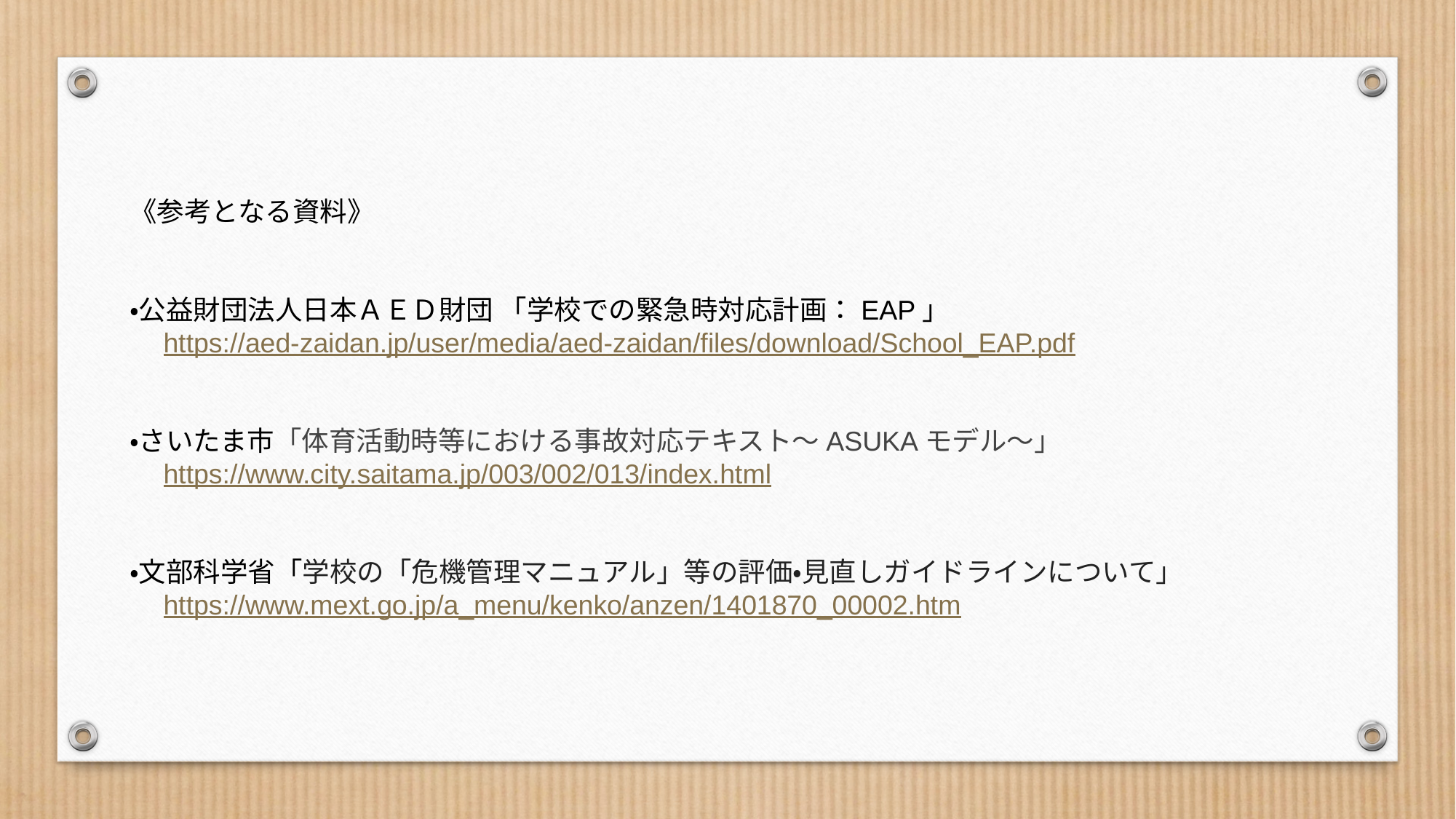

《参考となる資料》

・公益財団法人日本ＡＥＤ財団 「学校での緊急時対応計画：EAP」
　https://aed-zaidan.jp/user/media/aed-zaidan/files/download/School_EAP.pdf

・さいたま市「体育活動時等における事故対応テキスト～ASUKAモデル～」
　https://www.city.saitama.jp/003/002/013/index.html

・文部科学省「学校の「危機管理マニュアル」等の評価・見直しガイドラインについて」
　https://www.mext.go.jp/a_menu/kenko/anzen/1401870_00002.htm